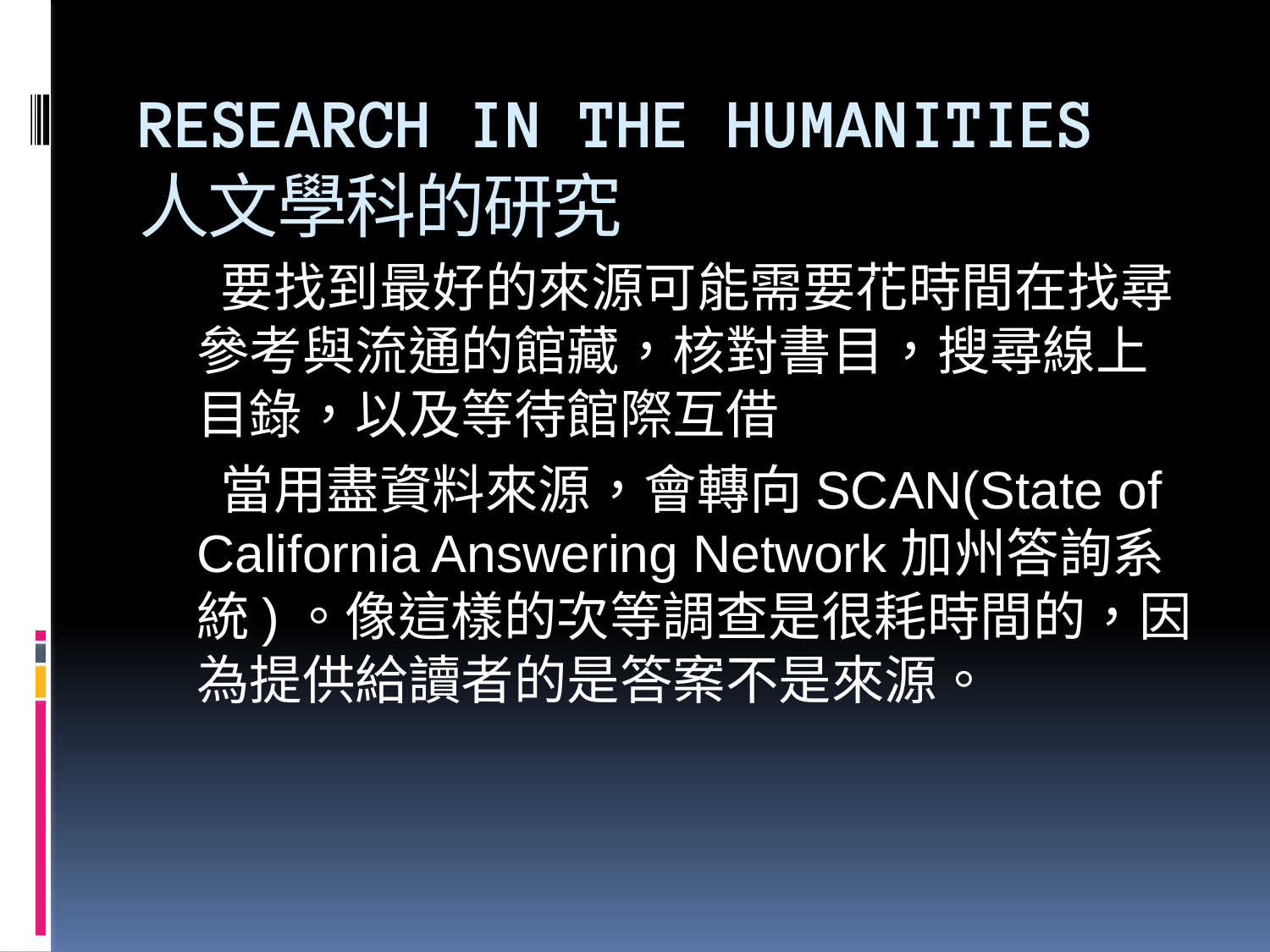

# RESEARCH IN THE HUMANITIES 人文學科的研究
     要找到最好的來源可能需要花時間在找尋參考與流通的館藏，核對書目，搜尋線上目錄，以及等待館際互借
     當用盡資料來源，會轉向SCAN(State of California Answering Network加州答詢系統)。像這樣的次等調查是很耗時間的，因為提供給讀者的是答案不是來源。